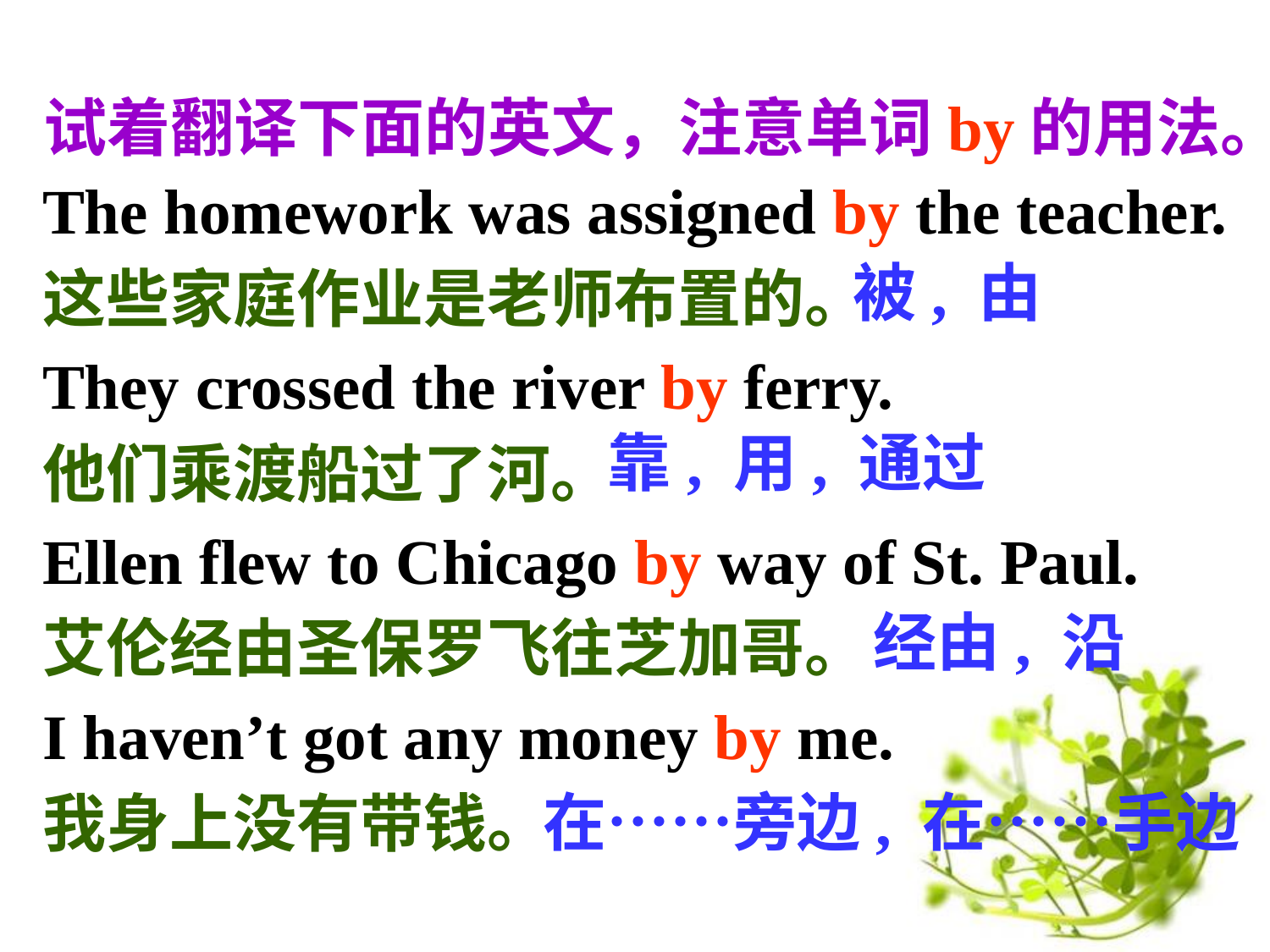

试着翻译下面的英文，注意单词by的用法。
The homework was assigned by the teacher.
这些家庭作业是老师布置的。
They crossed the river by ferry.
他们乘渡船过了河。
Ellen flew to Chicago by way of St. Paul.
艾伦经由圣保罗飞往芝加哥。
I haven’t got any money by me.
我身上没有带钱。
被, 由
靠, 用, 通过
经由, 沿
在……旁边, 在……手边